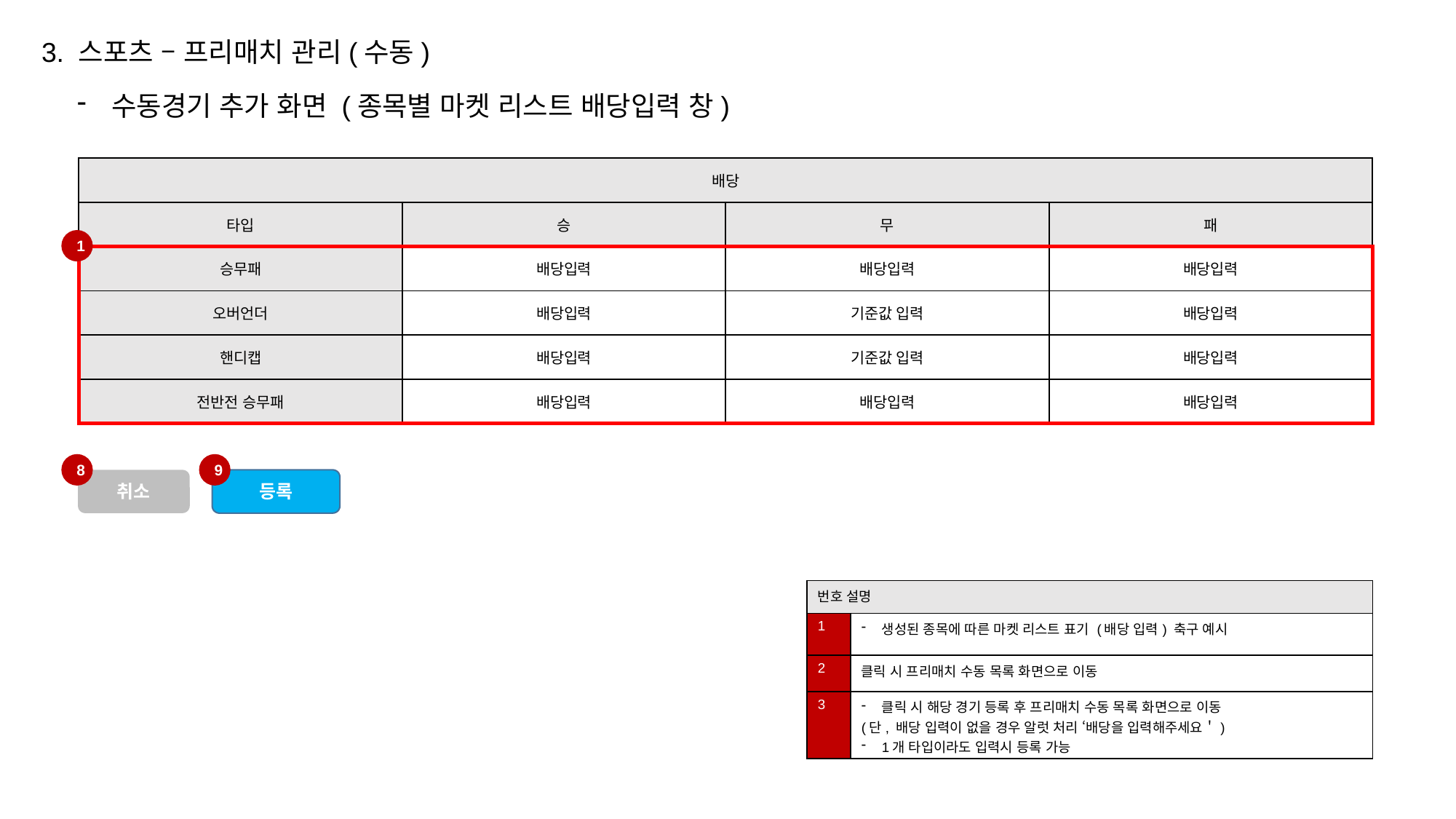

3. 스포츠 – 프리매치 관리(수동)
수동경기 추가 화면 (종목별 마켓 리스트 배당입력 창)
| 배당 |  |  |  |
| --- | --- | --- | --- |
| 타입 | 승 | 무 | 패 |
| 승무패 | 배당입력 | 배당입력 | 배당입력 |
| 오버언더 | 배당입력 | 기준값 입력 | 배당입력 |
| 핸디캡 | 배당입력 | 기준값 입력 | 배당입력 |
| 전반전 승무패 | 배당입력 | 배당입력 | 배당입력 |
1

8
9
취소
등록
| 번호 설명 |  |
| --- | --- |
| 1 | 생성된 종목에 따른 마켓 리스트 표기 (배당 입력) 축구 예시 |
| 2 | 클릭 시 프리매치 수동 목록 화면으로 이동 |
| 3 | 클릭 시 해당 경기 등록 후 프리매치 수동 목록 화면으로 이동 (단, 배당 입력이 없을 경우 알럿 처리 ‘배당을 입력해주세요＇) 1개 타입이라도 입력시 등록 가능 |